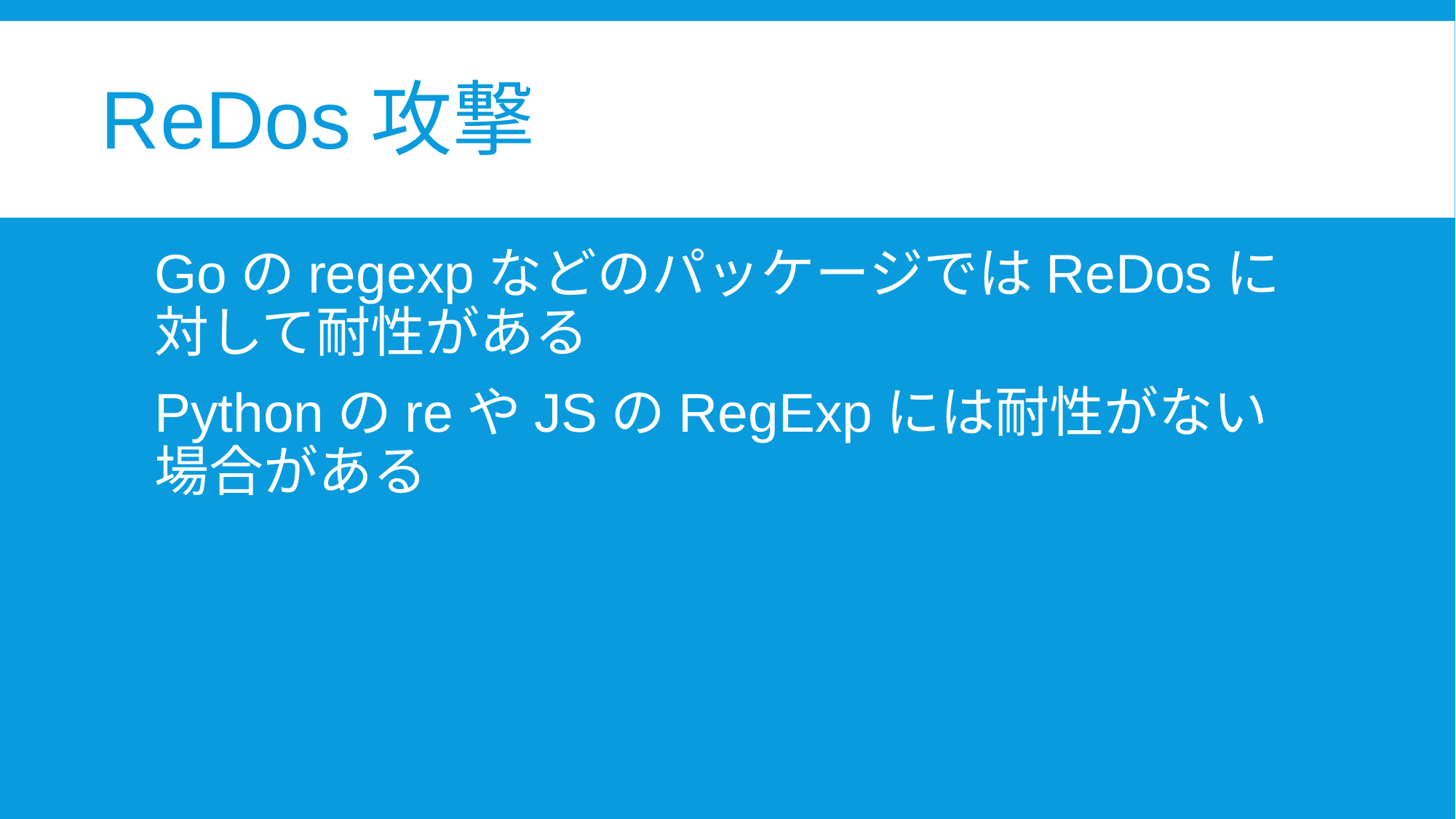

ReDos攻撃
GoのregexpなどのパッケージではReDosに対して耐性がある
PythonのreやJSのRegExpには耐性がない場合がある